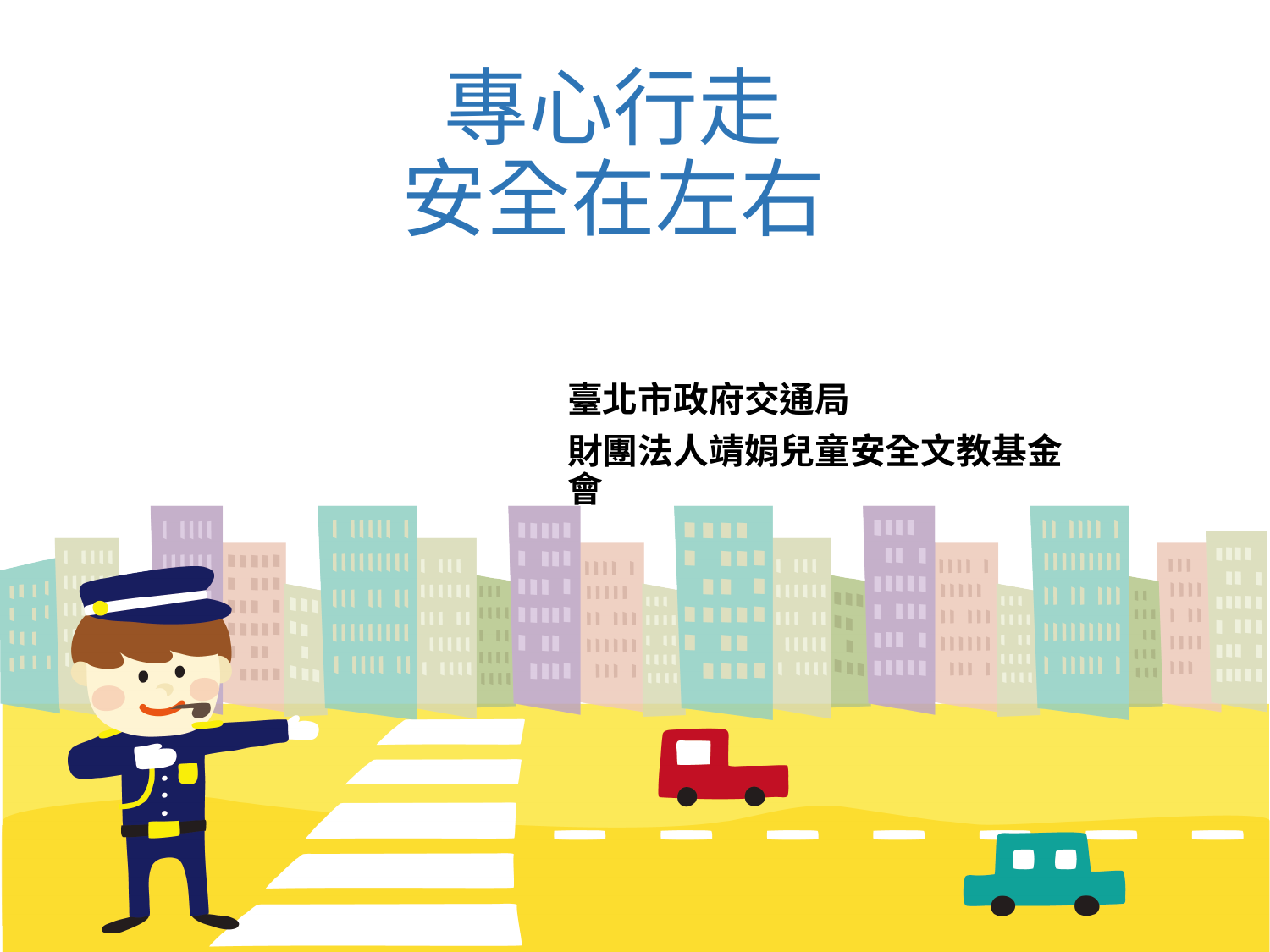

# 專心行走 安全在左右
臺北市政府交通局
財團法人靖娟兒童安全文教基金會